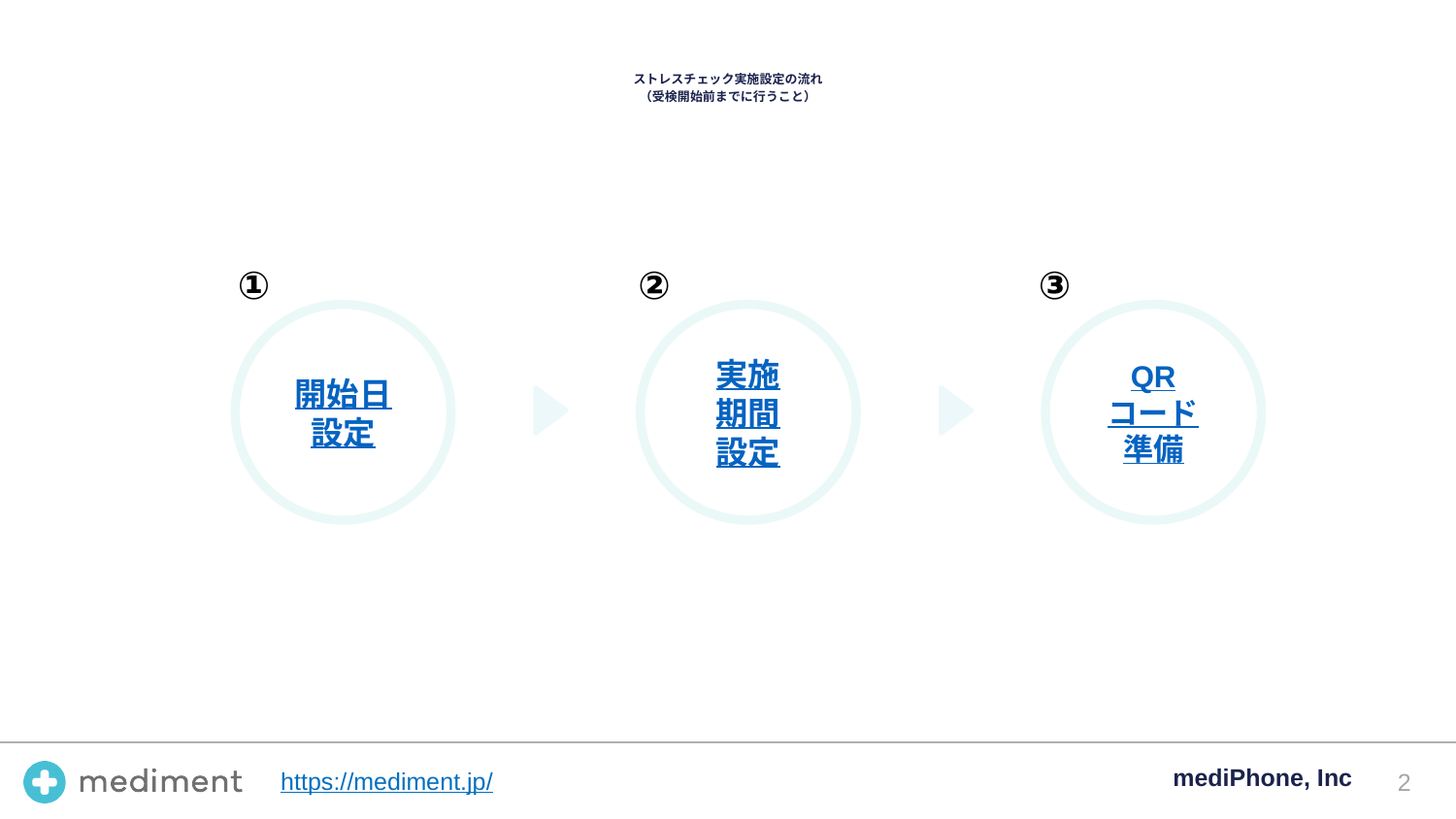

# ストレスチェック実施設定の流れ
（受検開始前までに行うこと）
①
開始日
設定
②
実施
期間
設定
③
QR
コード
準備

2